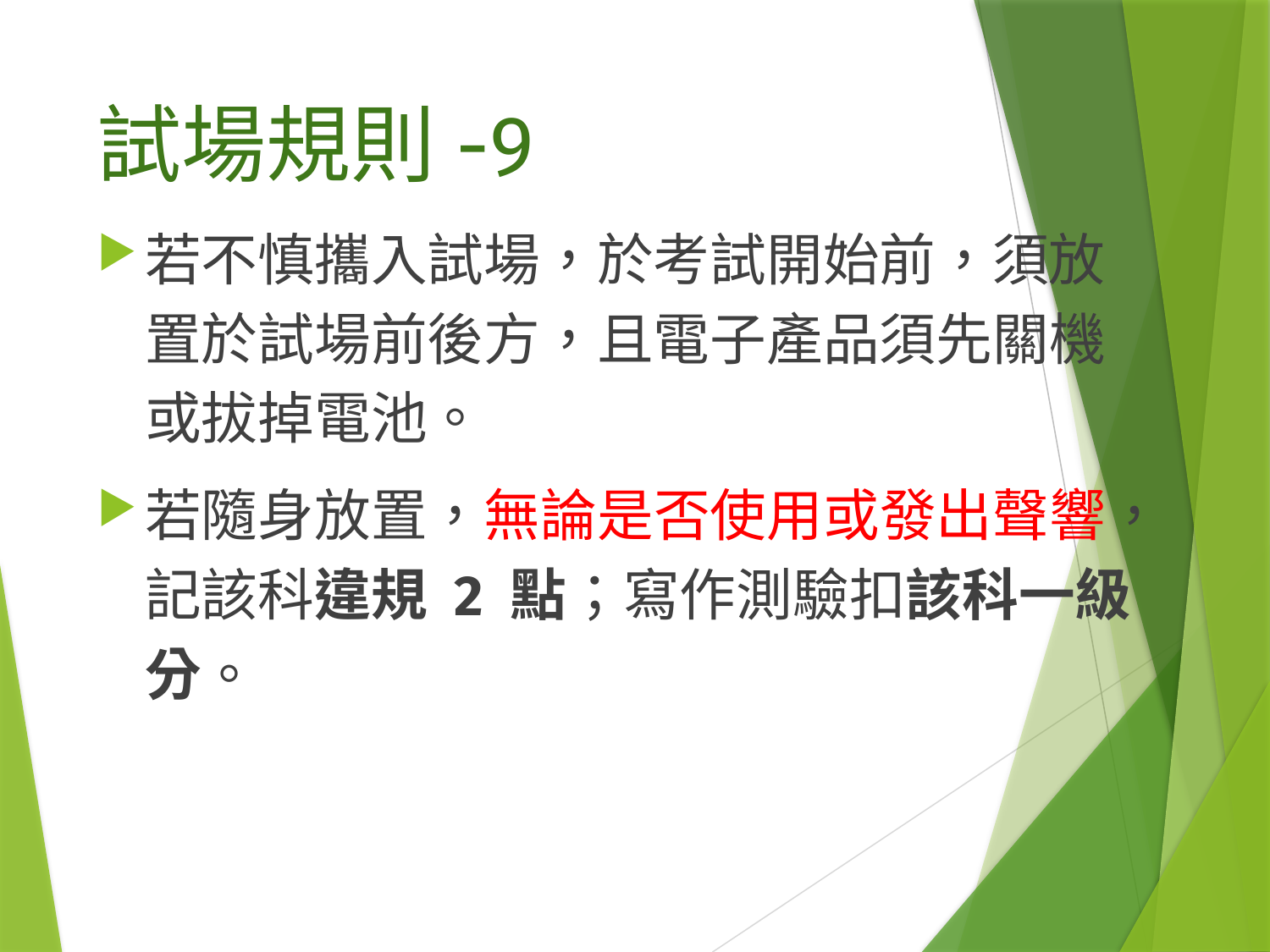

# 試場規則-9
若不慎攜入試場，於考試開始前，須放置於試場前後方，且電子產品須先關機或拔掉電池。
若隨身放置，無論是否使用或發出聲響，記該科違規 2 點；寫作測驗扣該科一級分。